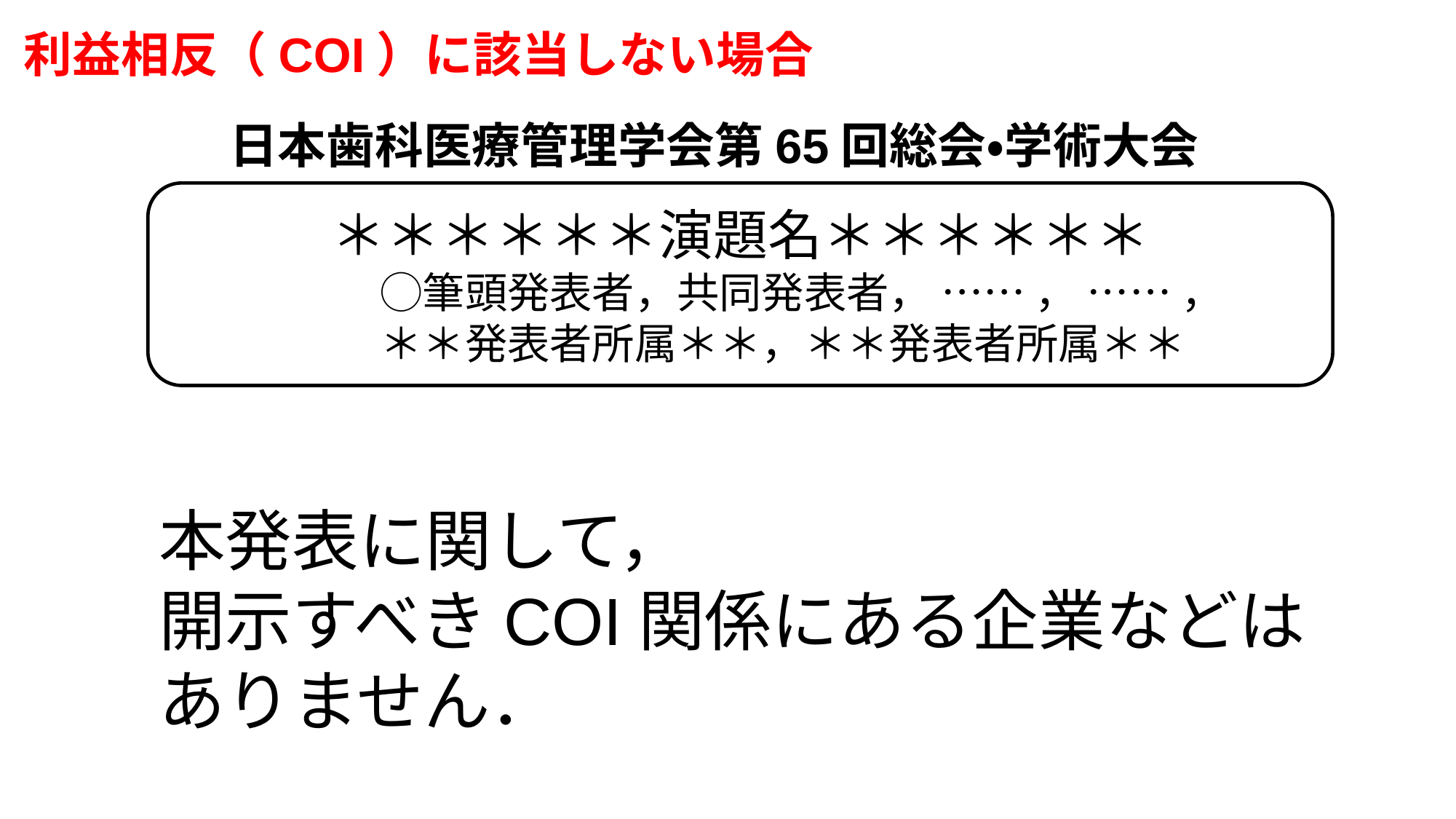

利益相反（COI）に該当しない場合
日本歯科医療管理学会第65回総会・学術大会
＊＊＊＊＊＊演題名＊＊＊＊＊＊
　　　　　◯筆頭発表者，共同発表者， …… ， …… ，
　　　　　＊＊発表者所属＊＊，＊＊発表者所属＊＊
本発表に関して，
開示すべきCOI関係にある企業などは
ありません．